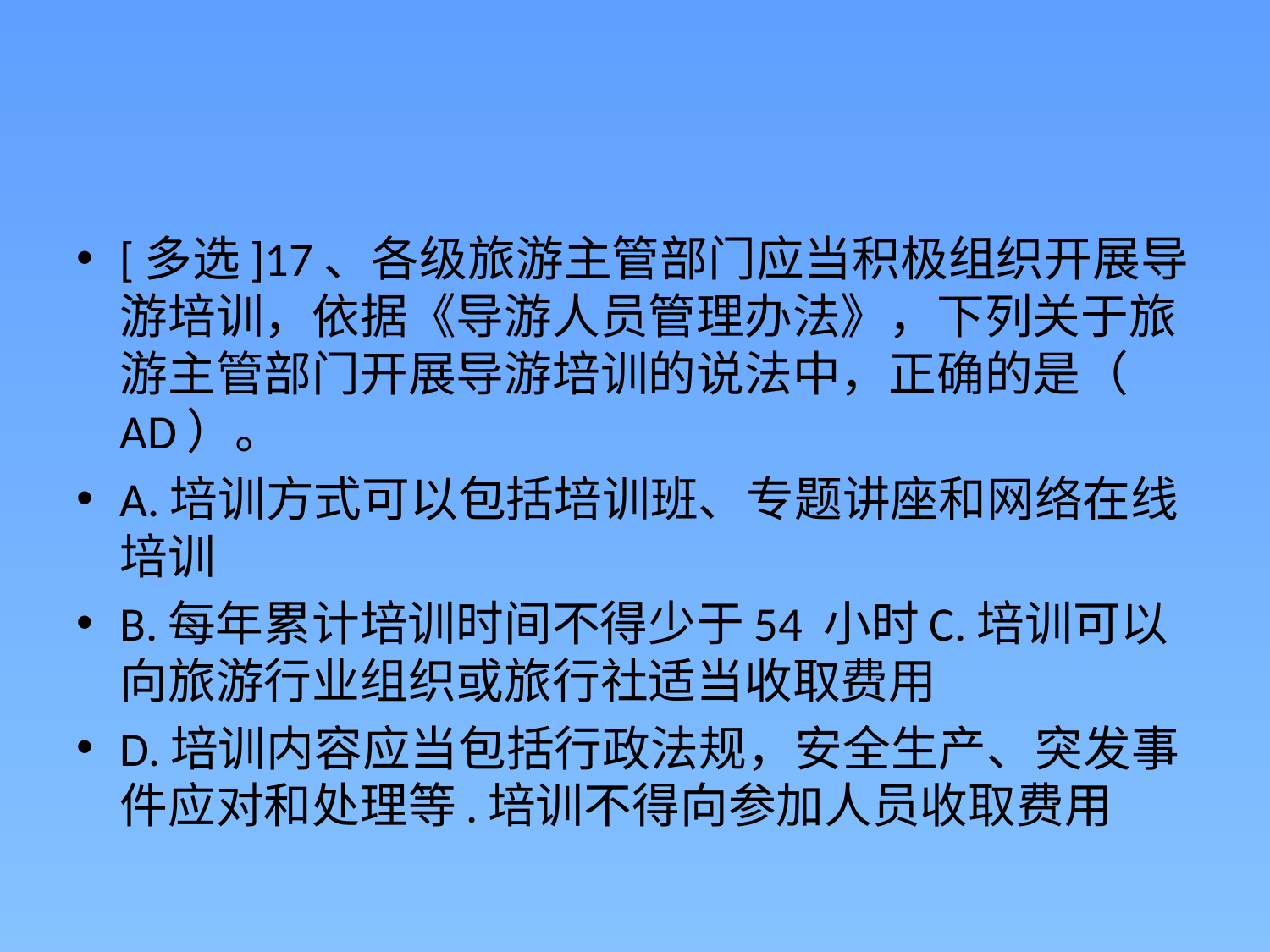

#
[多选]17、各级旅游主管部门应当积极组织开展导游培训，依据《导游人员管理办法》，下列关于旅游主管部门开展导游培训的说法中，正确的是（  AD）。
A.培训方式可以包括培训班、专题讲座和网络在线培训
B.每年累计培训时间不得少于54 小时C.培训可以向旅游行业组织或旅行社适当收取费用
D.培训内容应当包括行政法规，安全生产、突发事件应对和处理等.培训不得向参加人员收取费用